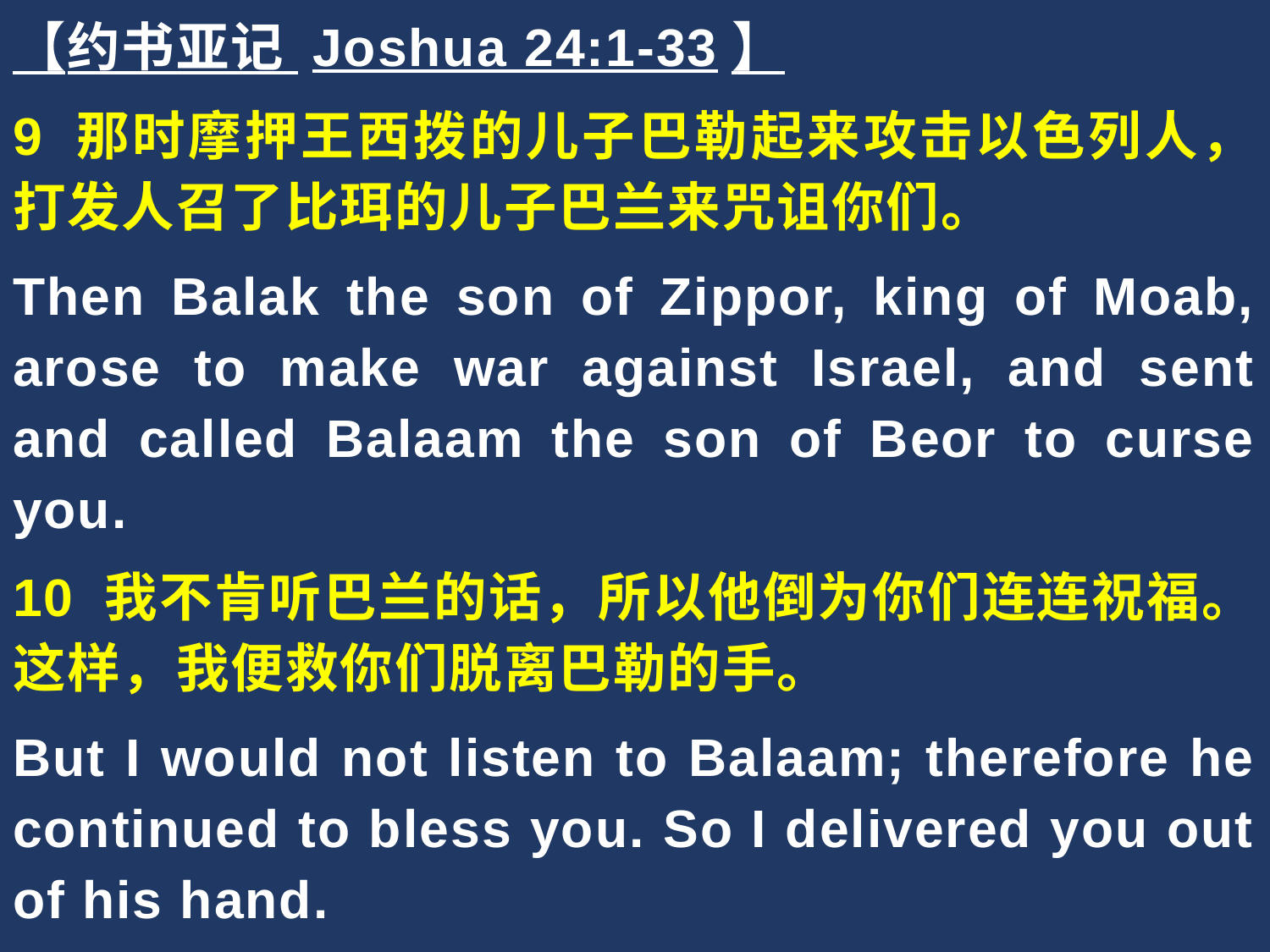

【约书亚记 Joshua 24:1-33】
9 那时摩押王西拨的儿子巴勒起来攻击以色列人，打发人召了比珥的儿子巴兰来咒诅你们。
Then Balak the son of Zippor, king of Moab, arose to make war against Israel, and sent and called Balaam the son of Beor to curse you.
10 我不肯听巴兰的话，所以他倒为你们连连祝福。这样，我便救你们脱离巴勒的手。
But I would not listen to Balaam; therefore he continued to bless you. So I delivered you out of his hand.